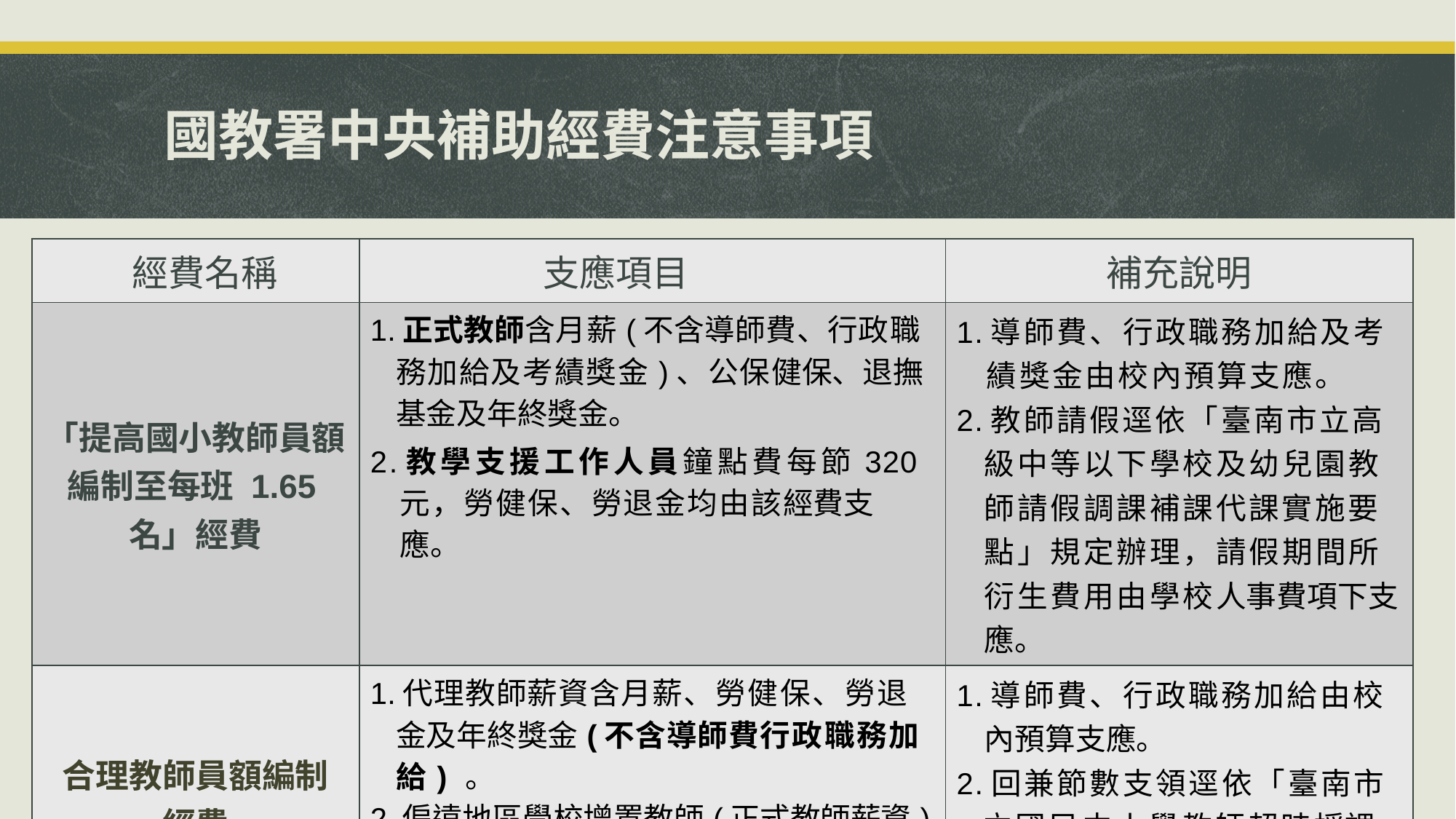

# 國教署中央補助經費注意事項
| 經費名稱 | 支應項目 | 補充說明 |
| --- | --- | --- |
| 「提高國小教師員額編制至每班 1.65名」經費 | 1.正式教師含月薪(不含導師費、行政職務加給及考績獎金)、公保健保、退撫基金及年終獎金。 2.教學支援工作人員鐘點費每節320元，勞健保、勞退金均由該經費支應。 | 1.導師費、行政職務加給及考績獎金由校內預算支應。 2.教師請假逕依「臺南市立高級中等以下學校及幼兒園教師請假調課補課代課實施要點」規定辦理，請假期間所衍生費用由學校人事費項下支應。 |
| 合理教師員額編制 經費 | 1.代理教師薪資含月薪、勞健保、勞退金及年終獎金(不含導師費行政職務加給) 。 2.偏遠地區學校增置教師(正式教師薪資) 3.教師回兼節數之鐘點費每節320元。 | 1.導師費、行政職務加給由校內預算支應。 2.回兼節數支領逕依「臺南市立國民中小學教師超時授課鐘點費支領補充規定」辦理。 |